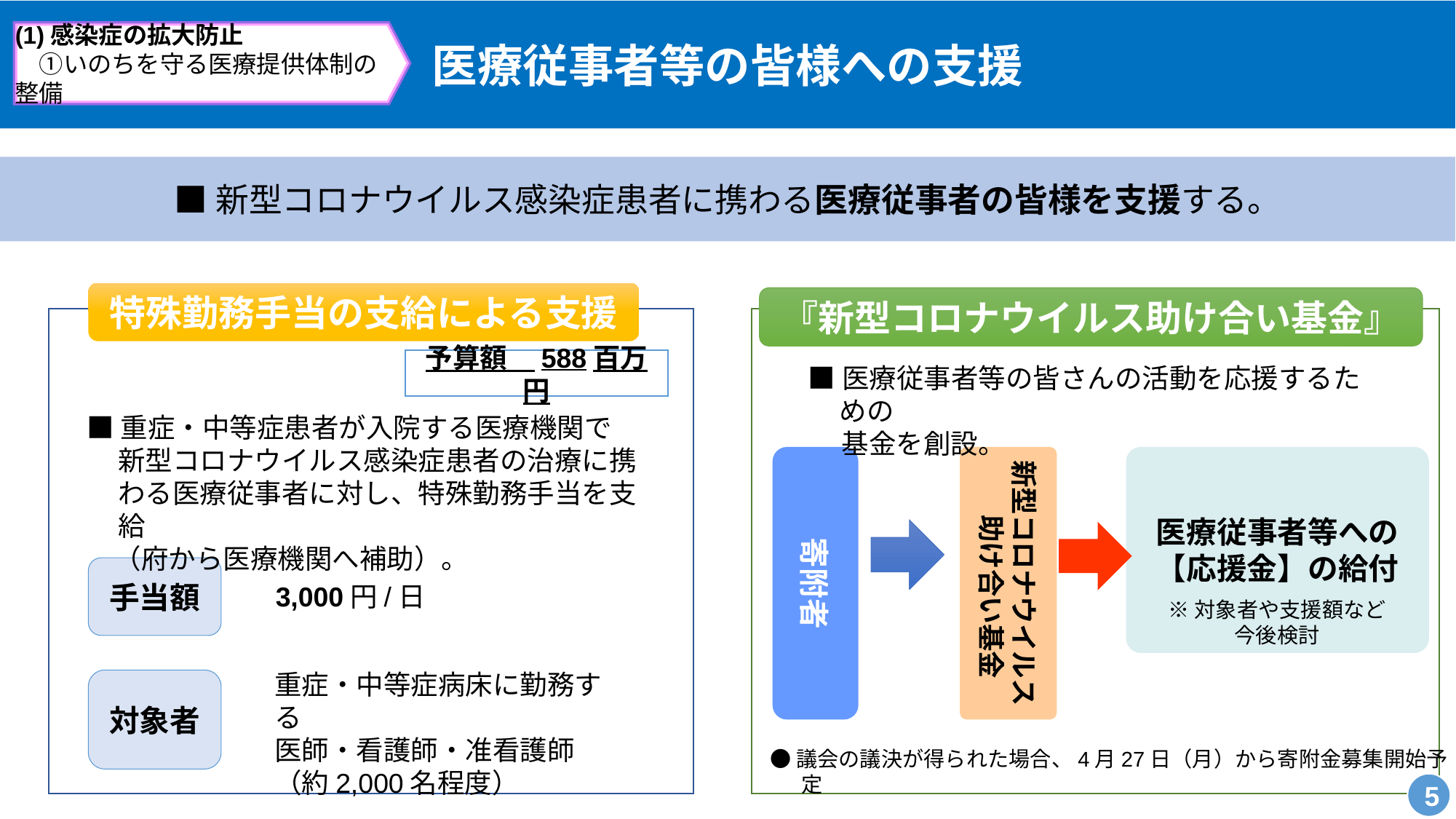

医療従事者等の皆様への支援
(1)感染症の拡大防止
　①いのちを守る医療提供体制の整備
■新型コロナウイルス感染症患者に携わる医療従事者の皆様を支援する。
特殊勤務手当の支給による支援
『新型コロナウイルス助け合い基金』

予算額　588百万円
■医療従事者等の皆さんの活動を応援するための
　 基金を創設。
■重症・中等症患者が入院する医療機関で新型コロナウイルス感染症患者の治療に携わる医療従事者に対し、特殊勤務手当を支給
　（府から医療機関へ補助）。
新型コロナウイルス
　助け合い基金
寄附者
医療従事者等への
【応援金】の給付

手当額
3,000円/日
※対象者や支援額など
今後検討
重症・中等症病床に勤務する
医師・看護師・准看護師
（約2,000名程度）
対象者
●議会の議決が得られた場合、4月27日（月）から寄附金募集開始予定
5